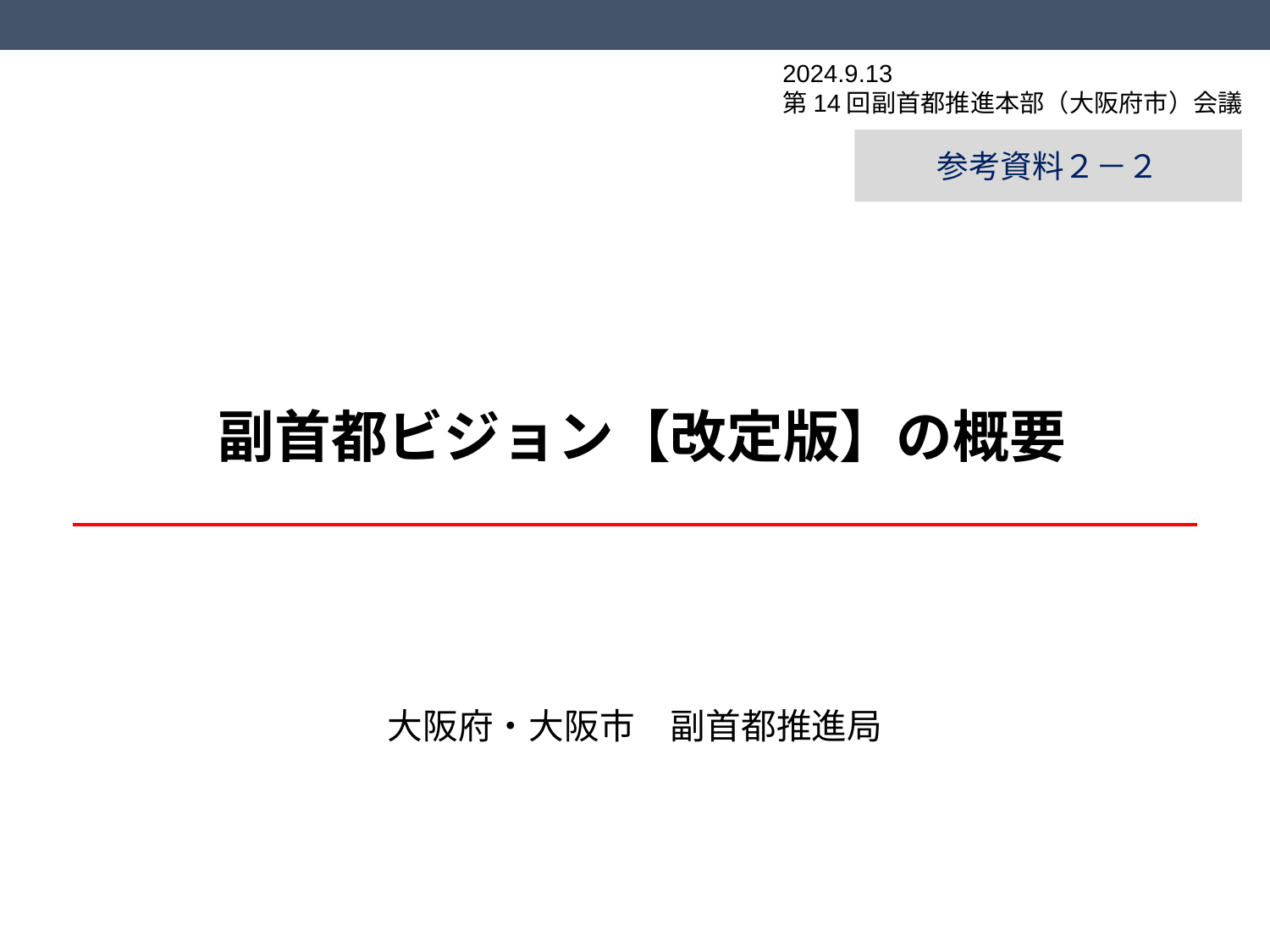

2024.9.13
第14回副首都推進本部（大阪府市）会議
参考資料２－２
　副首都ビジョン【改定版】の概要

大阪府・大阪市　副首都推進局